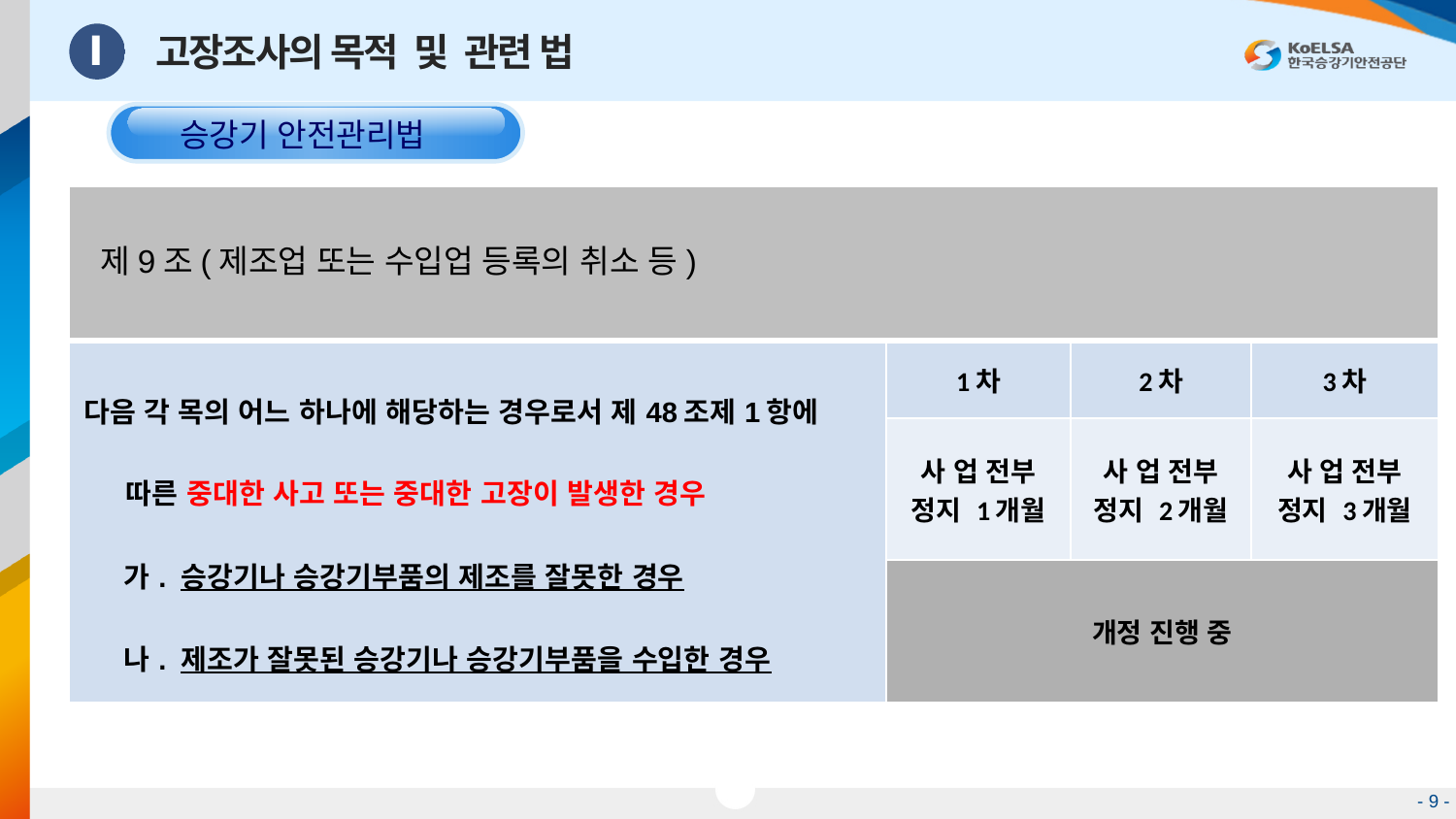

고장조사의 목적  및  관련 법

Ⅰ

승강기 안전관리법
|  |  |  |  |
| --- | --- | --- | --- |
| 다음 각 목의 어느 하나에 해당하는 경우로서 제48조제1항에 따른 중대한 사고 또는 중대한 고장이 발생한 경우 가. 승강기나 승강기부품의 제조를 잘못한 경우 나. 제조가 잘못된 승강기나 승강기부품을 수입한 경우 | 1차 | 2차 | 3차 |
|  | 사 업 전부 정지 1개월 | 사 업 전부 정지 2개월 | 사 업 전부 정지 3개월 |
|  | 개정 진행 중 |  |  |
 제9조(제조업 또는 수입업 등록의 취소 등)